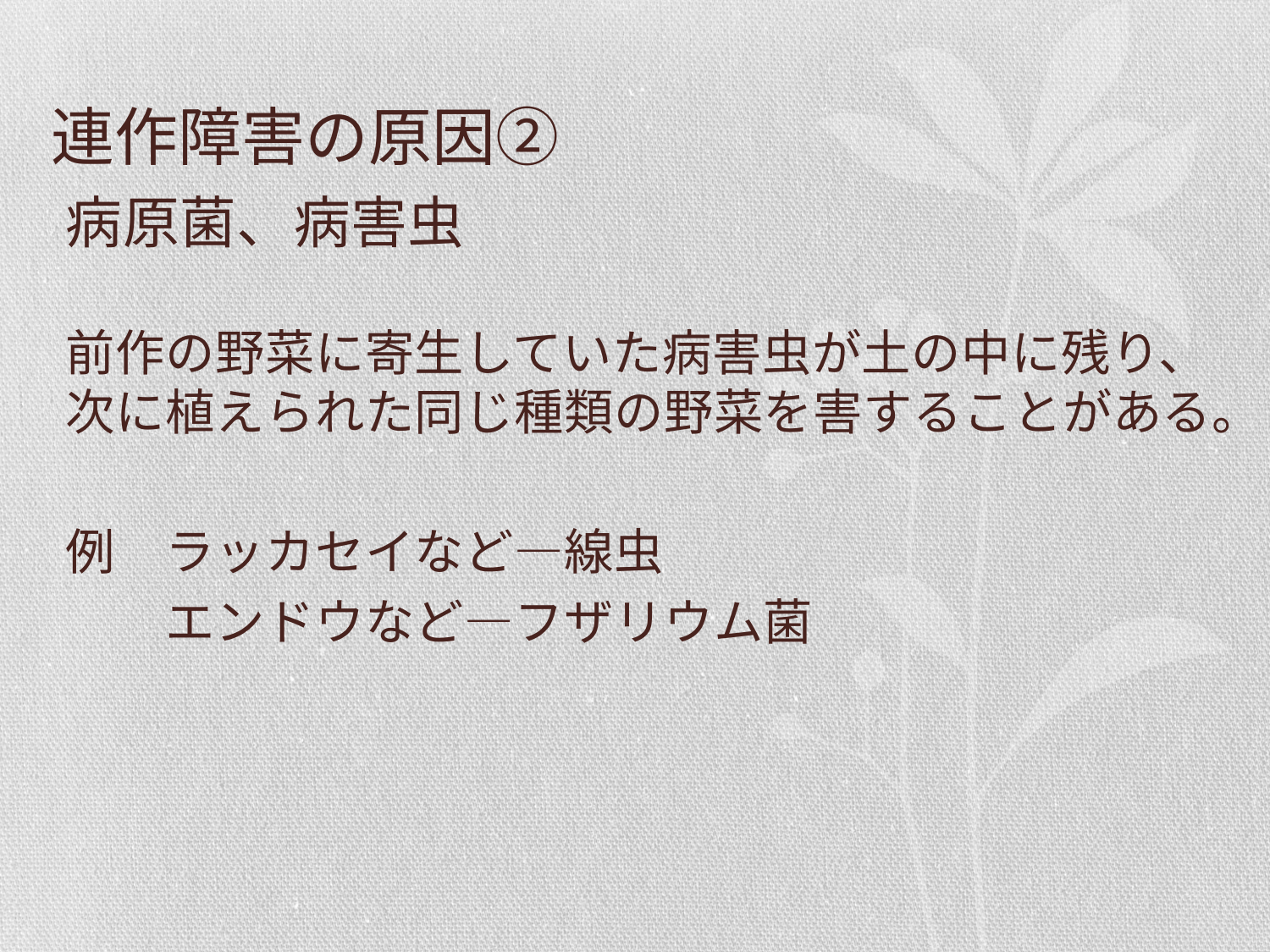

# 連作障害の原因②
病原菌、病害虫

前作の野菜に寄生していた病害虫が土の中に残り、次に植えられた同じ種類の野菜を害することがある。

例　ラッカセイなど―線虫
　　エンドウなど―フザリウム菌